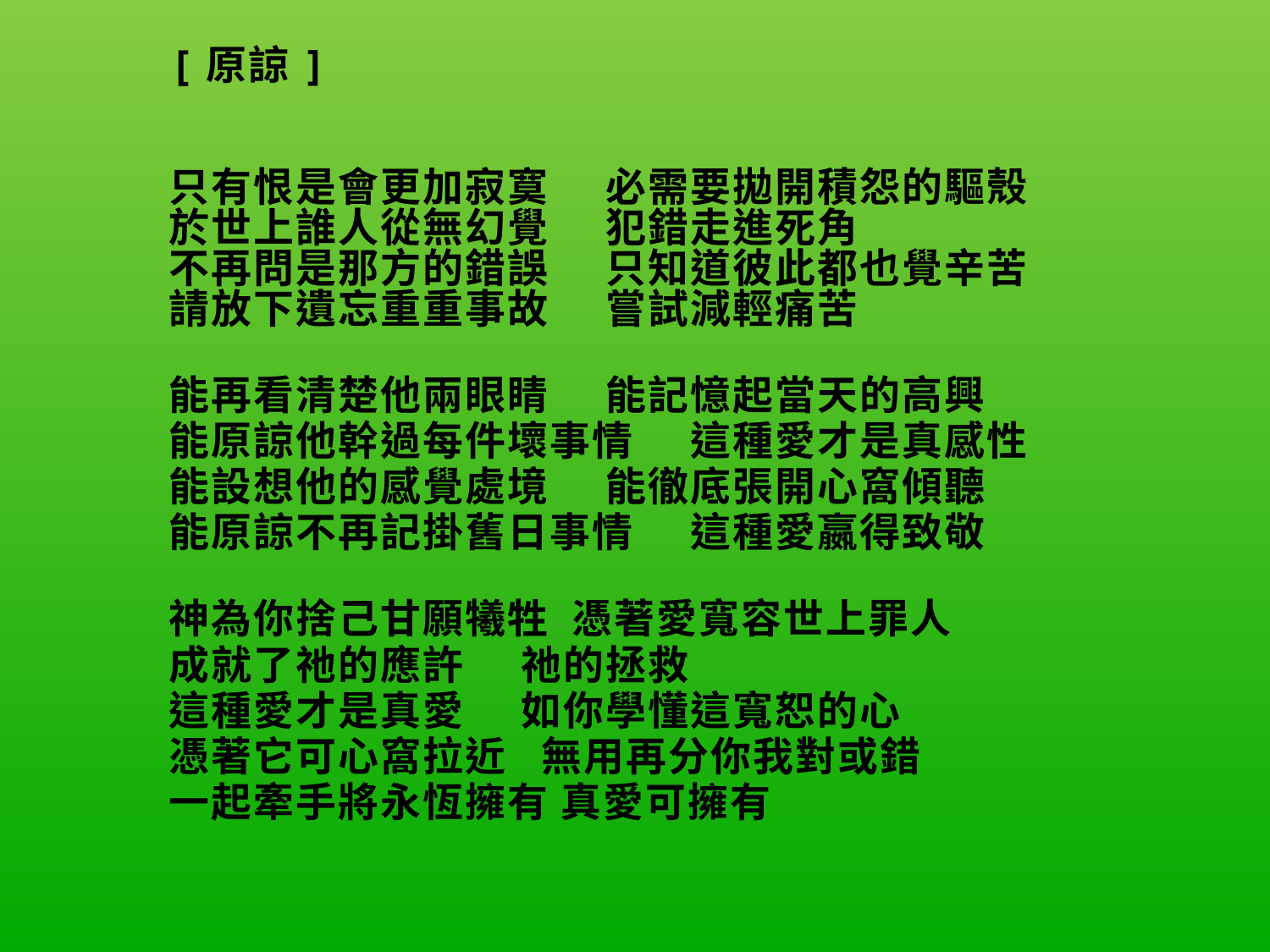

| [原諒]   只有恨是會更加寂寞     必需要拋開積怨的驅殼 於世上誰人從無幻覺     犯錯走進死角 不再問是那方的錯誤     只知道彼此都也覺辛苦 請放下遺忘重重事故     嘗試減輕痛苦 能再看清楚他兩眼睛     能記憶起當天的高興 能原諒他幹過每件壞事情     這種愛才是真感性 能設想他的感覺處境     能徹底張開心窩傾聽 能原諒不再記掛舊日事情     這種愛嬴得致敬   神為你捨己甘願犧牲  憑著愛寬容世上罪人 成就了祂的應許     祂的拯救 這種愛才是真愛     如你學懂這寬恕的心 憑著它可心窩拉近   無用再分你我對或錯 一起牽手將永恆擁有 真愛可擁有 |
| --- |